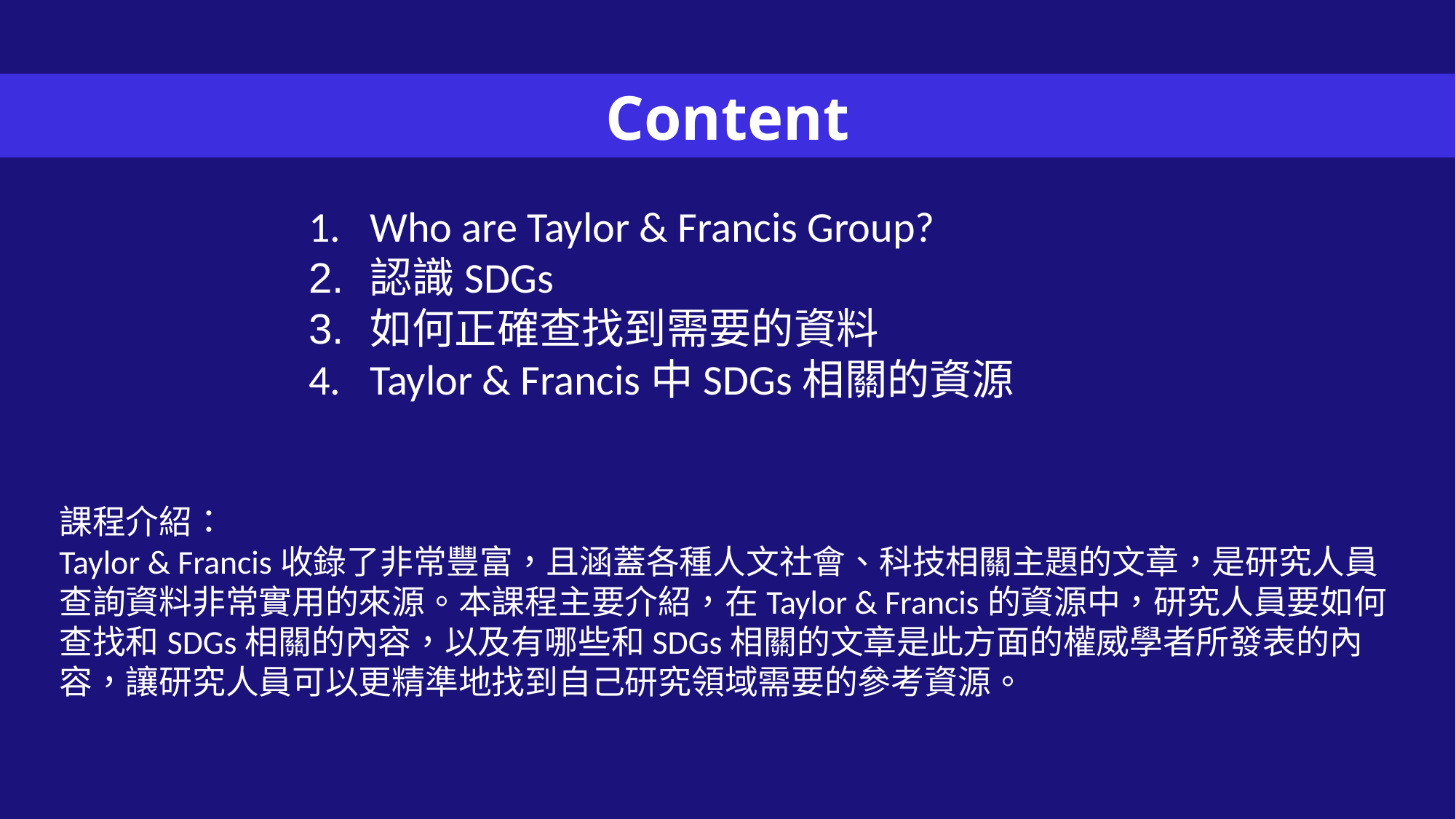

Content
Who are Taylor & Francis Group?
認識SDGs
如何正確查找到需要的資料
Taylor & Francis中SDGs相關的資源
課程介紹：
Taylor & Francis收錄了非常豐富，且涵蓋各種人文社會、科技相關主題的文章，是研究人員查詢資料非常實用的來源。本課程主要介紹，在Taylor & Francis的資源中，研究人員要如何查找和SDGs相關的內容，以及有哪些和SDGs相關的文章是此方面的權威學者所發表的內容，讓研究人員可以更精準地找到自己研究領域需要的參考資源。